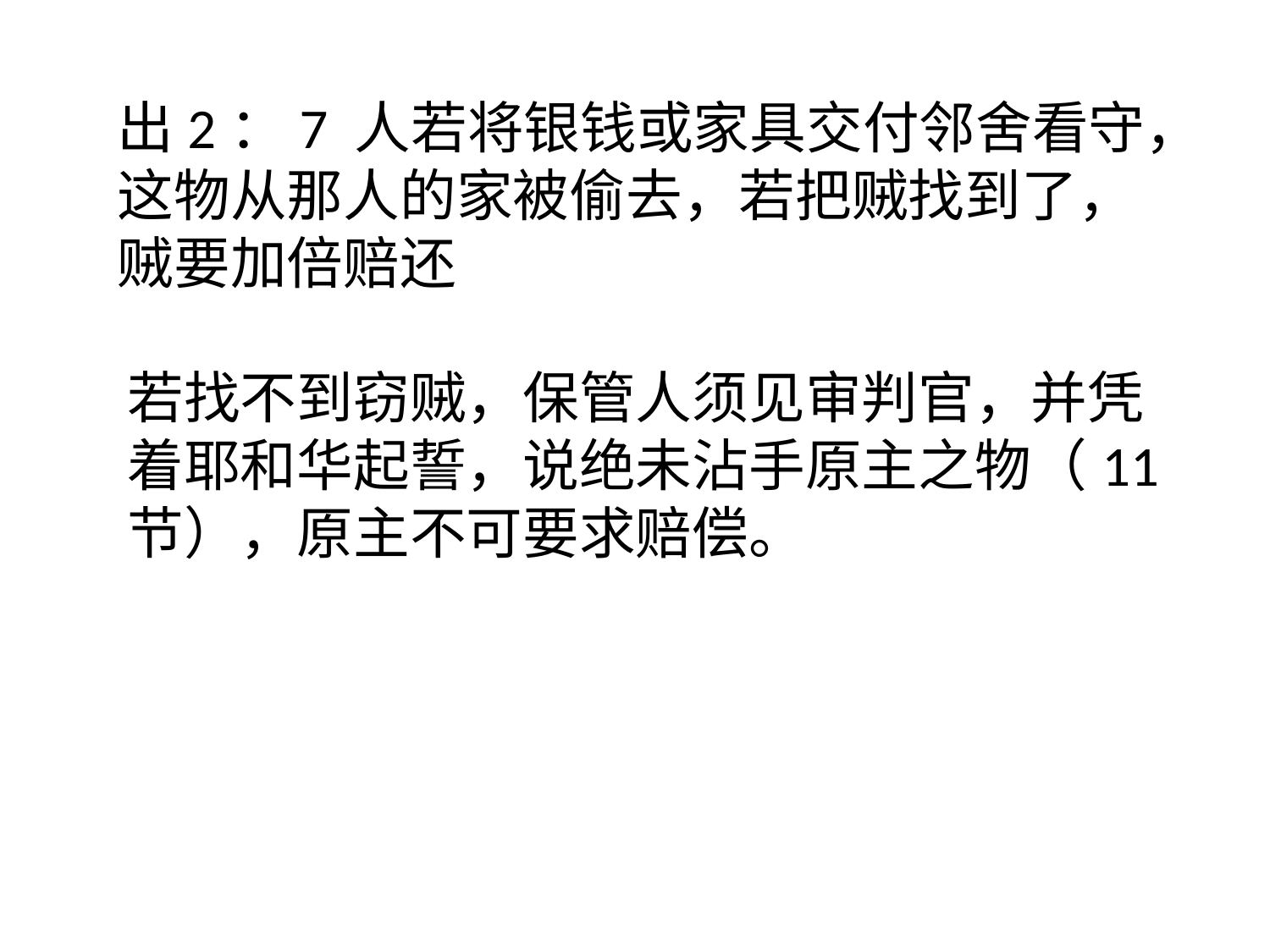

出2：7 人若将银钱或家具交付邻舍看守，这物从那人的家被偷去，若把贼找到了，贼要加倍赔还
若找不到窃贼，保管人须见审判官，并凭着耶和华起誓，说绝未沾手原主之物（11节），原主不可要求赔偿。